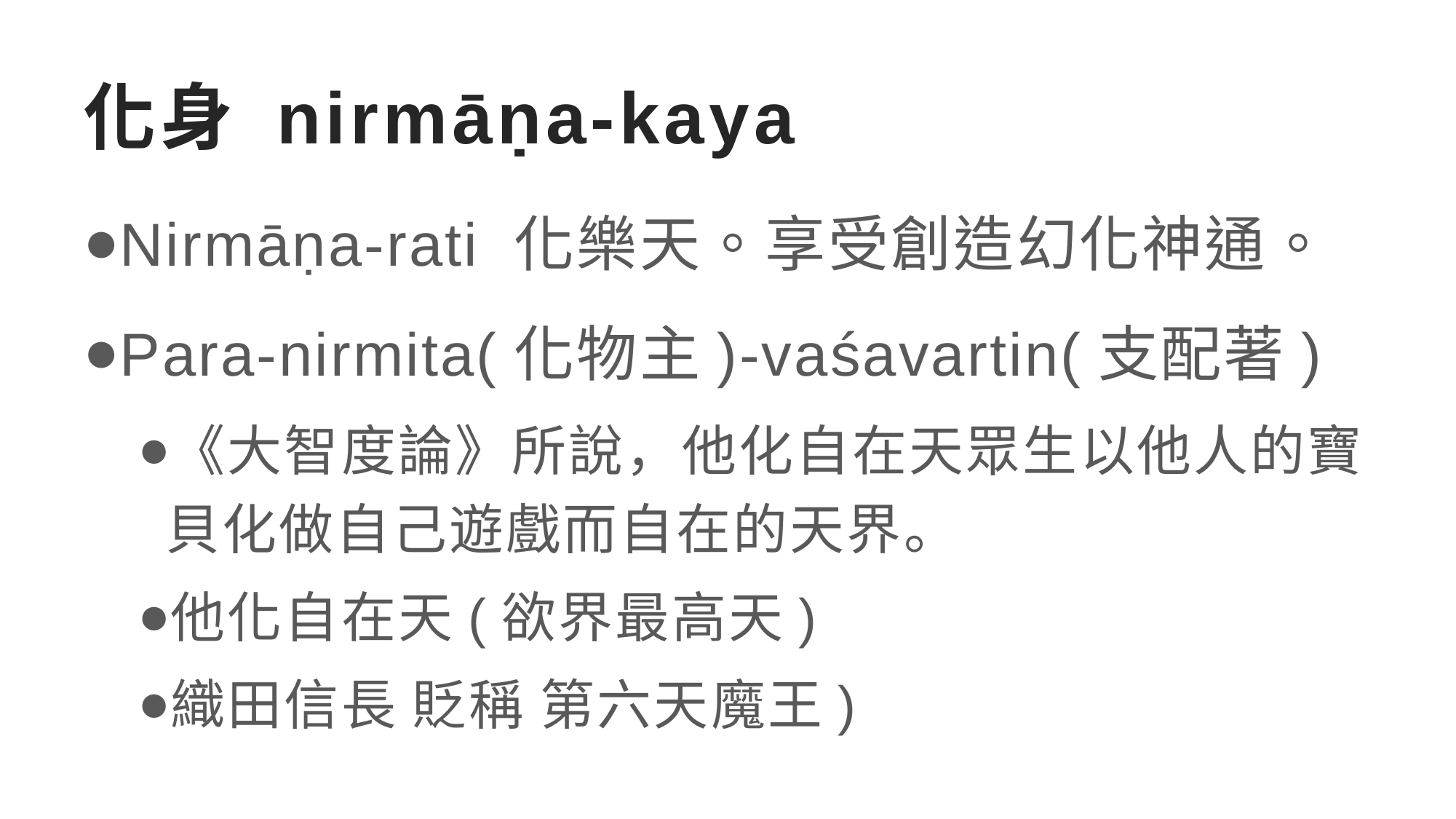

# 化身 nirmāṇa-kaya
Nirmāṇa-rati 化樂天。享受創造幻化神通。
Para-nirmita(化物主)-vaśavartin(支配著)
《大智度論》所說，他化自在天眾生以他人的寶貝化做自己遊戲而自在的天界。
他化自在天(欲界最高天)
織田信長 貶稱 第六天魔王)